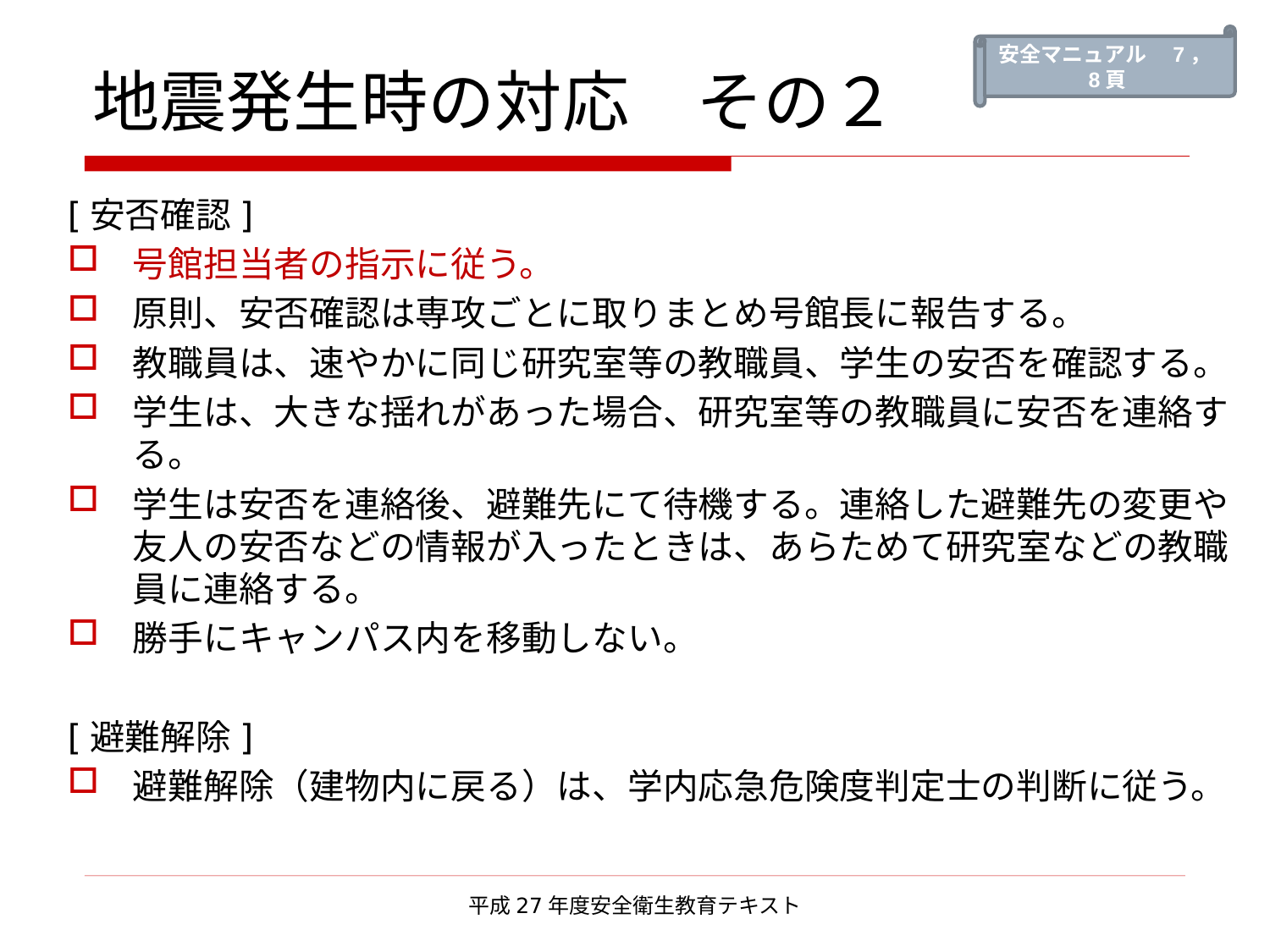

安全マニュアル　7，8頁
# 地震発生時の対応　その２
[安否確認]
号館担当者の指示に従う。
原則、安否確認は専攻ごとに取りまとめ号館長に報告する。
教職員は、速やかに同じ研究室等の教職員、学生の安否を確認する。
学生は、大きな揺れがあった場合、研究室等の教職員に安否を連絡する。
学生は安否を連絡後、避難先にて待機する。連絡した避難先の変更や友人の安否などの情報が入ったときは、あらためて研究室などの教職員に連絡する。
勝手にキャンパス内を移動しない。

[避難解除]
避難解除（建物内に戻る）は、学内応急危険度判定士の判断に従う。

平成27年度安全衛生教育テキスト